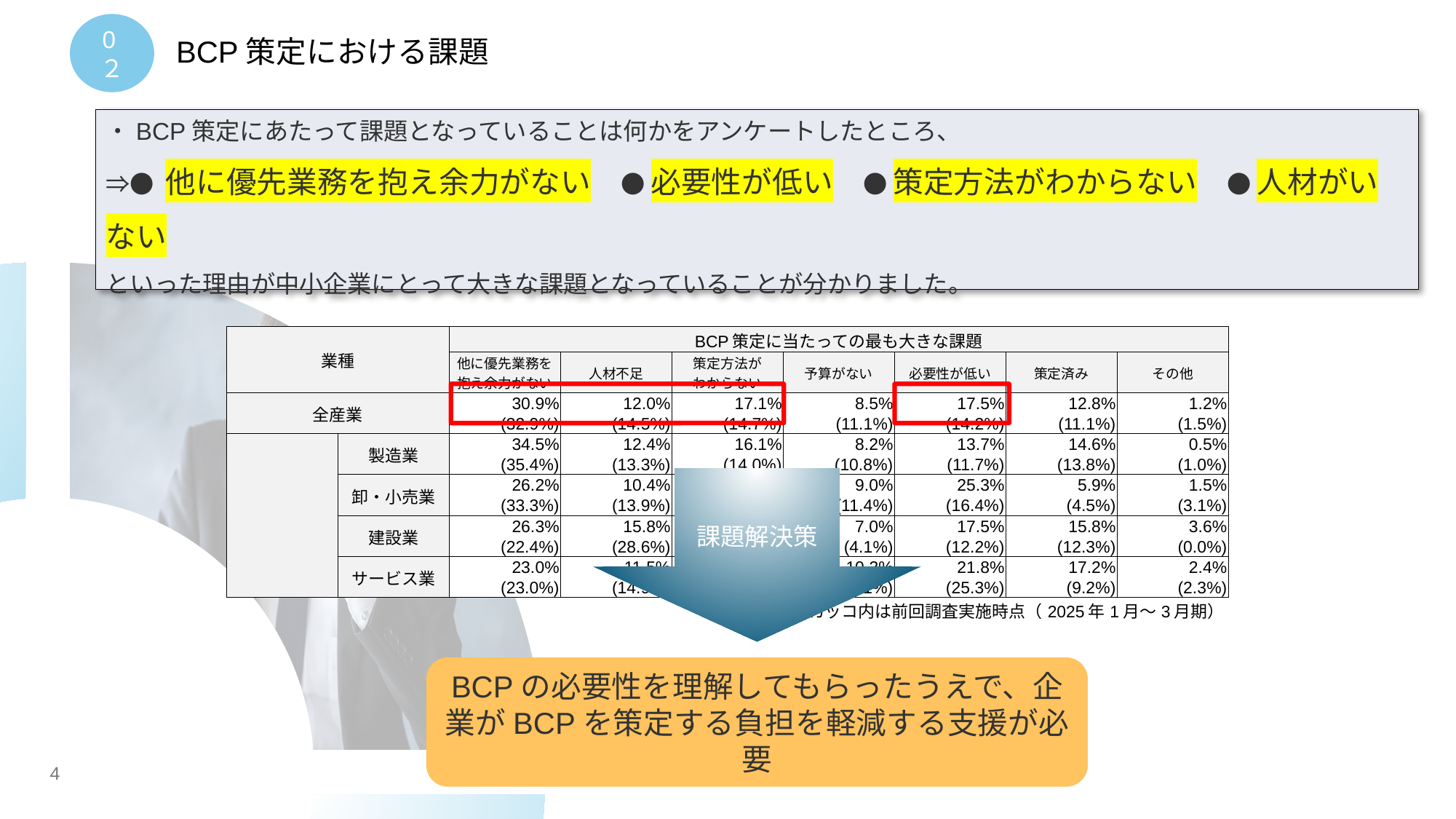

0２
# BCP策定における課題
・BCP策定にあたって課題となっていることは何かをアンケートしたところ、
⇒● 他に優先業務を抱え余力がない　● 必要性が低い　● 策定方法がわからない　● 人材がいない
といった理由が中小企業にとって大きな課題となっていることが分かりました。

| 業種 |  | BCP策定に当たっての最も大きな課題 |  |  |  |  |  |  |
| --- | --- | --- | --- | --- | --- | --- | --- | --- |
|  |  | 他に優先業務を 抱え余力がない | 人材不足 | 策定方法が わからない | 予算がない | 必要性が低い | 策定済み | その他 |
| 全産業 |  | 30.9% | 12.0% | 17.1% | 8.5% | 17.5% | 12.8% | 1.2% |
|  |  | (32.9%) | (14.5%) | (14.7%) | (11.1%) | (14.2%) | (11.1%) | (1.5%) |
|  | 製造業 | 34.5% | 12.4% | 16.1% | 8.2% | 13.7% | 14.6% | 0.5% |
|  |  | (35.4%) | (13.3%) | (14.0%) | (10.8%) | (11.7%) | (13.8%) | (1.0%) |
|  | 卸・小売業 | 26.2% | 10.4% | 21.7% | 9.0% | 25.3% | 5.9% | 1.5% |
|  |  | (33.3%) | (13.9%) | (17.4%) | (11.4%) | (16.4%) | (4.5%) | (3.1%) |
|  | 建設業 | 26.3% | 15.8% | 14.0% | 7.0% | 17.5% | 15.8% | 3.6% |
|  |  | (22.4%) | (28.6%) | (20.4%) | (4.1%) | (12.2%) | (12.3%) | (0.0%) |
|  | サービス業 | 23.0% | 11.5% | 13.8% | 10.3% | 21.8% | 17.2% | 2.4% |
|  |  | (23.0%) | (14.9%) | (9.2%) | (16.1%) | (25.3%) | (9.2%) | (2.3%) |
|  |  |  |  |  | ※カッコ内は前回調査実施時点（2025年1月～3月期） |  |  |  |

課題解決策
BCPの必要性を理解してもらったうえで、企業がBCPを策定する負担を軽減する支援が必要
4